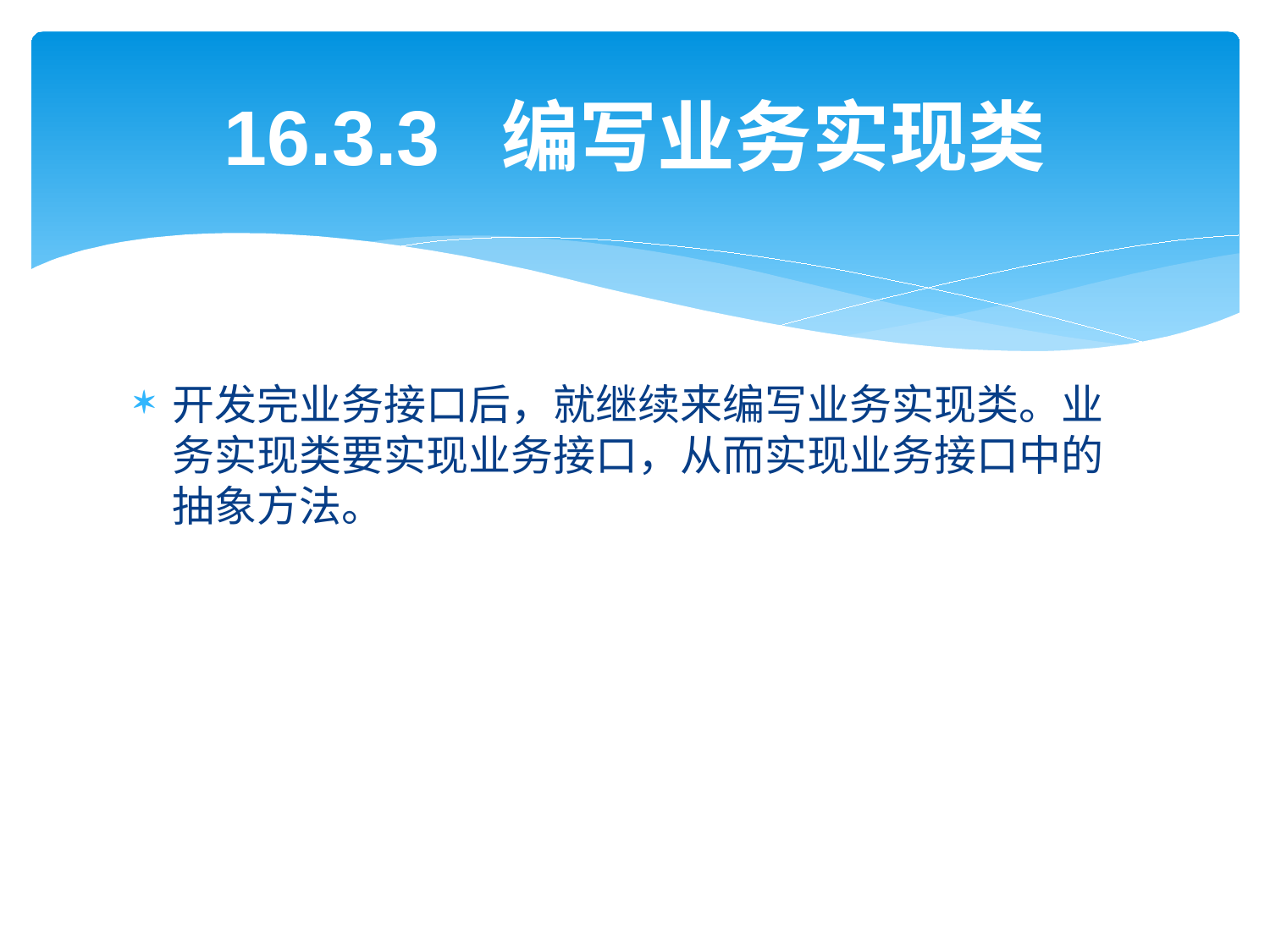

# 16.3.3  编写业务实现类
开发完业务接口后，就继续来编写业务实现类。业务实现类要实现业务接口，从而实现业务接口中的抽象方法。